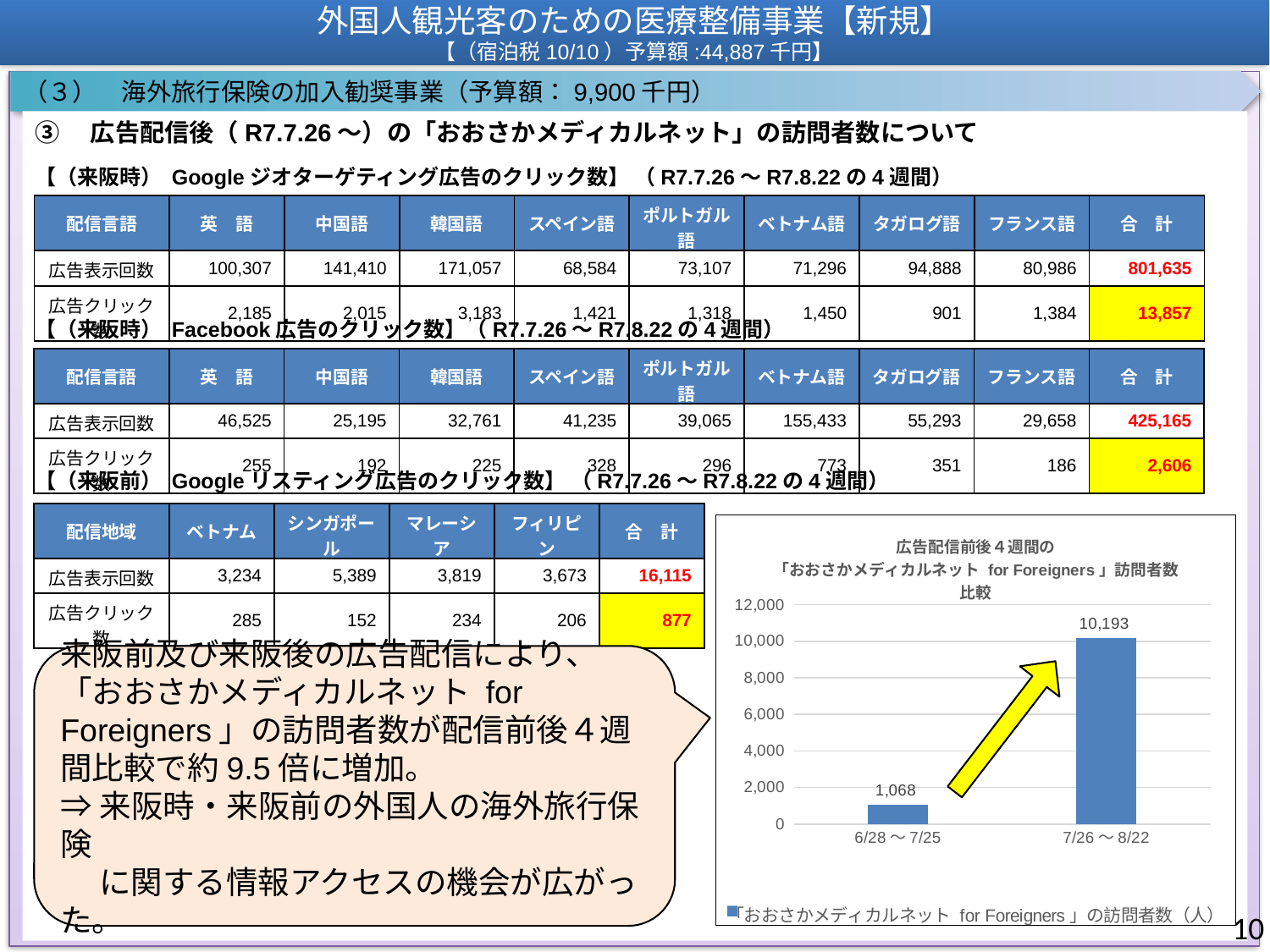

外国人観光客のための医療整備事業【新規】
【（宿泊税10/10）予算額:44,887千円】

（３）　海外旅行保険の加入勧奨事業（予算額：9,900千円）
③　広告配信後（R7.7.26～）の「おおさかメディカルネット」の訪問者数について

【（来阪時） Googleジオターゲティング広告のクリック数】 （R7.7.26～R7.8.22の4週間）

【（来阪時） Facebook広告のクリック数】（R7.7.26～R7.8.22の4週間）

【（来阪前） Googleリスティング広告のクリック数】 （R7.7.26～R7.8.22の4週間）

| 配信言語 | 英　語 | 中国語 | 韓国語 | スペイン語 | ポルトガル語 | ベトナム語 | タガログ語 | フランス語 | 合　計 |
| --- | --- | --- | --- | --- | --- | --- | --- | --- | --- |
| 広告表示回数 | 100,307 | 141,410 | 171,057 | 68,584 | 73,107 | 71,296 | 94,888 | 80,986 | 801,635 |
| 広告クリック数 | 2,185 | 2,015 | 3,183 | 1,421 | 1,318 | 1,450 | 901 | 1,384 | 13,857 |
| 配信言語 | 英　語 | 中国語 | 韓国語 | スペイン語 | ポルトガル語 | ベトナム語 | タガログ語 | フランス語 | 合　計 |
| --- | --- | --- | --- | --- | --- | --- | --- | --- | --- |
| 広告表示回数 | 46,525 | 25,195 | 32,761 | 41,235 | 39,065 | 155,433 | 55,293 | 29,658 | 425,165 |
| 広告クリック数 | 255 | 192 | 225 | 328 | 296 | 773 | 351 | 186 | 2,606 |
| 配信地域 | ベトナム | シンガポール | マレーシア | フィリピン | 合　計 |
| --- | --- | --- | --- | --- | --- |
| 広告表示回数 | 3,234 | 5,389 | 3,819 | 3,673 | 16,115 |
| 広告クリック数 | 285 | 152 | 234 | 206 | 877 |

### Chart: 広告配信前後４週間の
「おおさかメディカルネット for Foreigners」訪問者数比較

| Category | 「おおさかメディカルネット for Foreigners」の訪問者数（人） |
|---|---|
| 6/28～7/25 | 1068.0 |
| 7/26～8/22 | 10193.0 |
来阪前及び来阪後の広告配信により、
「おおさかメディカルネット for Foreigners」の訪問者数が配信前後４週間比較で約9.5倍に増加。
⇒来阪時・来阪前の外国人の海外旅行保険
　 に関する情報アクセスの機会が広がった。

10